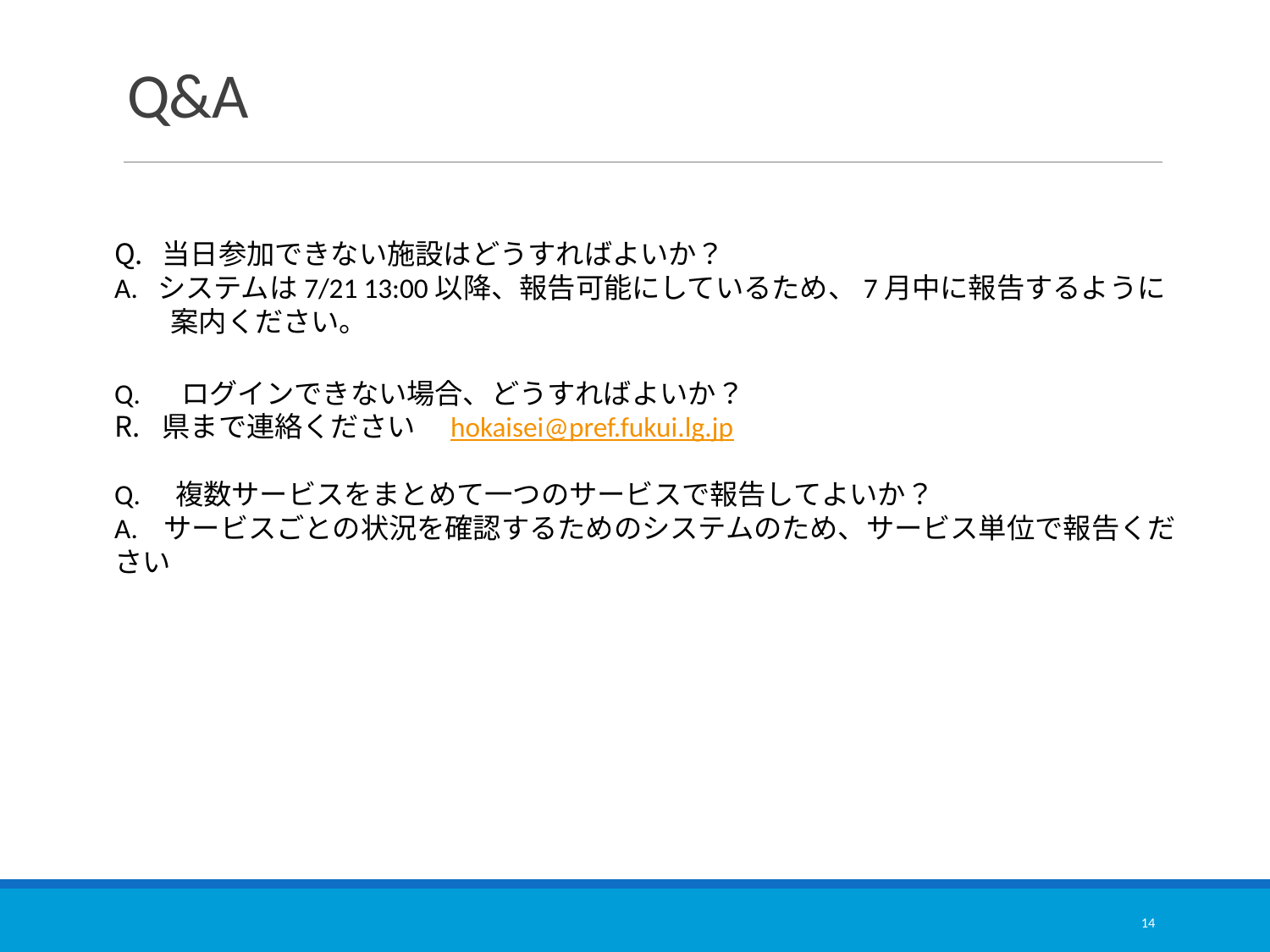

# Q&A

当日参加できない施設はどうすればよいか？
A.  システムは7/21 13:00以降、報告可能にしているため、7月中に報告するように
　　案内ください。

Q. 　ログインできない場合、どうすればよいか？
県まで連絡ください　hokaisei@pref.fukui.lg.jp

Q.　複数サービスをまとめて一つのサービスで報告してよいか？
A.   サービスごとの状況を確認するためのシステムのため、サービス単位で報告ください
14